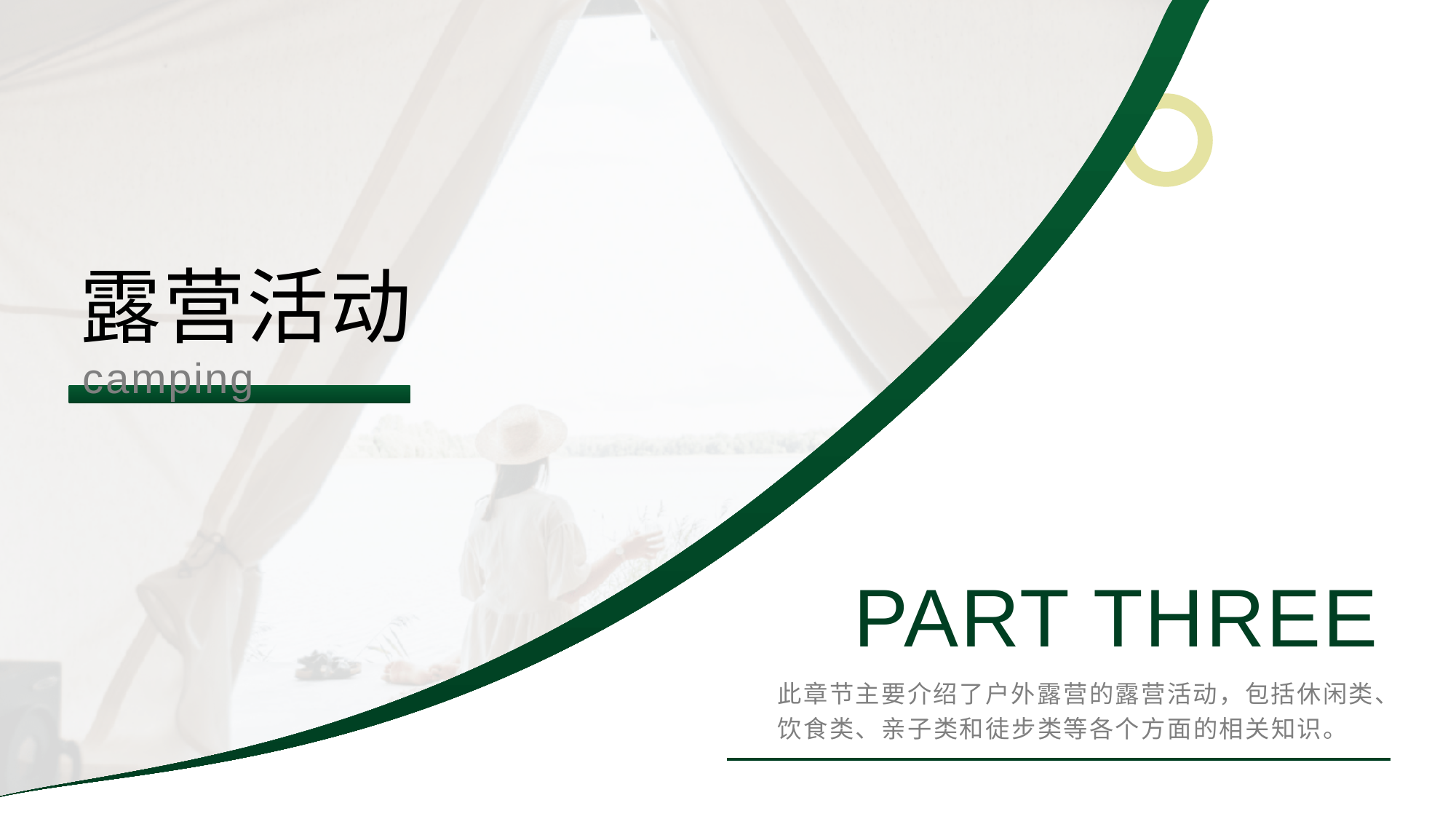

露营活动
camping

PART THREE
此章节主要介绍了户外露营的露营活动，包括休闲类、饮食类、亲子类和徒步类等各个方面的相关知识。